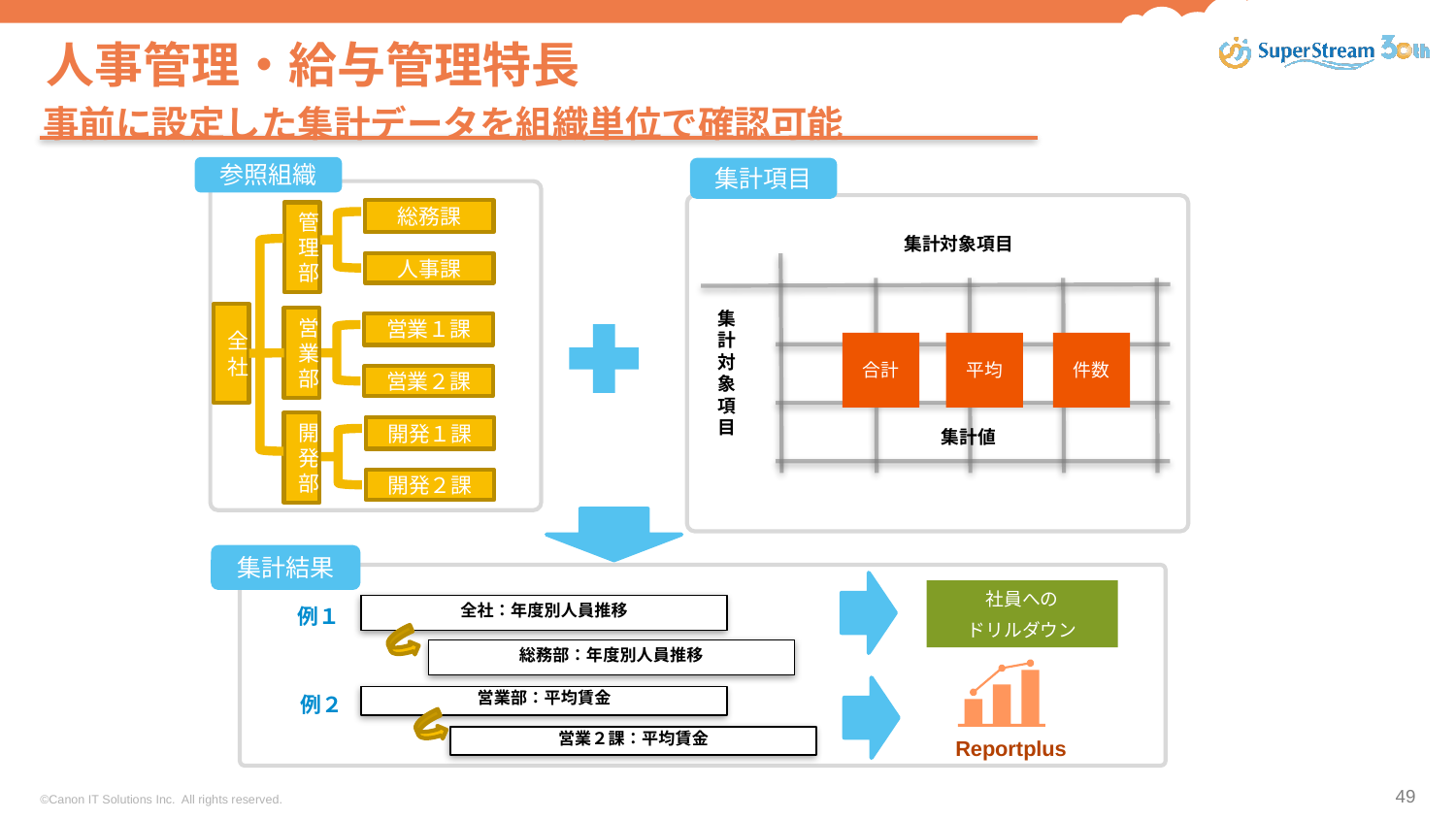

# 人事管理・給与管理特長
事前に設定した集計データを組織単位で確認可能

参照組織
集計項目

総務課
管理部

人事課
全社
営業部
営業１課

営業２課
開発部
開発１課

開発２課
集計対象項目
集計対象項目
合計
平均
件数
集計値

集計結果

社員への
ドリルダウン
全社：年度別人員推移
例１

総務部：年度別人員推移

例２
営業部：平均賃金

営業２課：平均賃金
Reportplus
©Canon IT Solutions Inc.  All rights reserved.
49